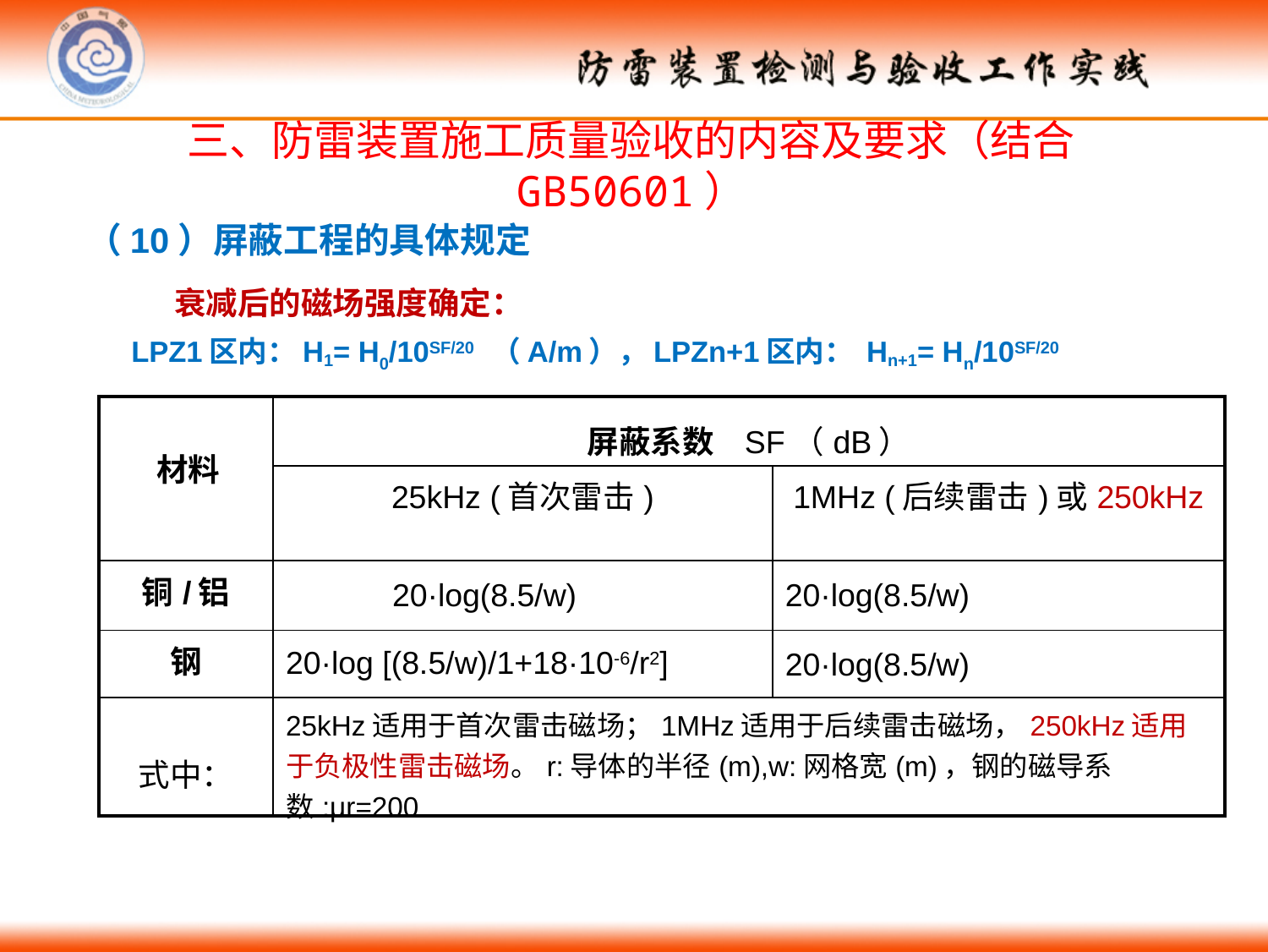

三、防雷装置施工质量验收的内容及要求（结合GB50601）
（10）屏蔽工程的具体规定
衰减后的磁场强度确定：
LPZ1区内：H1= H0/10SF/20   （A/m），LPZn+1区内： Hn+1= Hn/10SF/20
| 材料 | 屏蔽系数 SF（dB） |  |
| --- | --- | --- |
|  | 25kHz (首次雷击) | 1MHz (后续雷击)或250kHz |
| 铜/铝 | 20·log(8.5/w) | 20·log(8.5/w) |
| 钢 | 20·log [(8.5/w)/1+18·10-6/r2] | 20·log(8.5/w) |
| 式中： | 25kHz适用于首次雷击磁场；1MHz适用于后续雷击磁场，250kHz适用于负极性雷击磁场。r:导体的半径(m),w:网格宽(m)，钢的磁导系数:μr=200 |  |